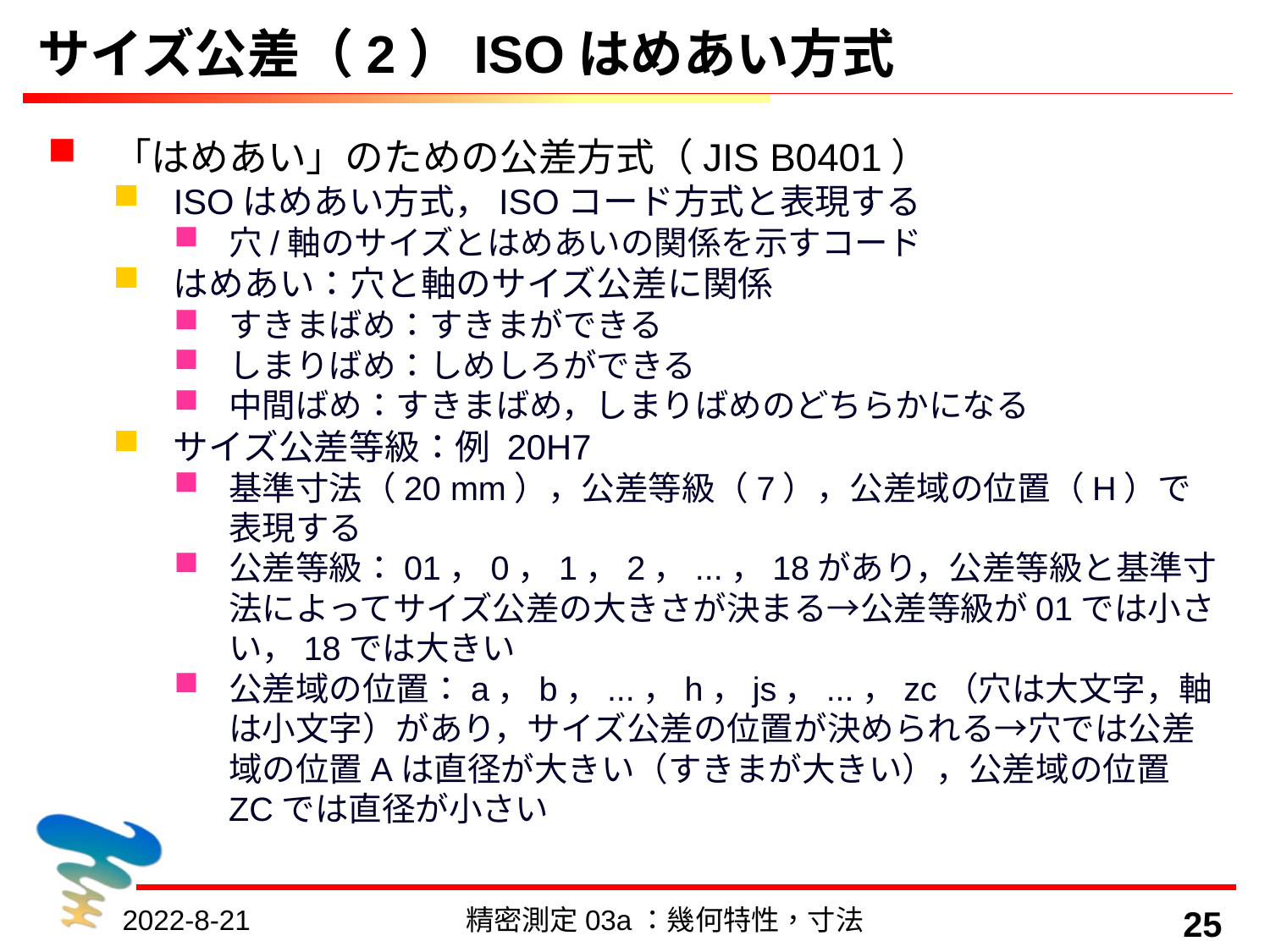

# サイズ公差（2）ISOはめあい方式
「はめあい」のための公差方式（JIS B0401）
ISOはめあい方式，ISOコード方式と表現する
穴/軸のサイズとはめあいの関係を示すコード
はめあい：穴と軸のサイズ公差に関係
すきまばめ：すきまができる
しまりばめ：しめしろができる
中間ばめ：すきまばめ，しまりばめのどちらかになる
サイズ公差等級：例 20H7
基準寸法（20 mm），公差等級（7），公差域の位置（H）で表現する
公差等級：01，0，1，2，...，18があり，公差等級と基準寸法によってサイズ公差の大きさが決まる→公差等級が01では小さい，18では大きい
公差域の位置：a，b，...，h，js，...，zc（穴は大文字，軸は小文字）があり，サイズ公差の位置が決められる→穴では公差域の位置Aは直径が大きい（すきまが大きい），公差域の位置ZCでは直径が小さい
2022-8-21
精密測定03a：幾何特性，寸法
25